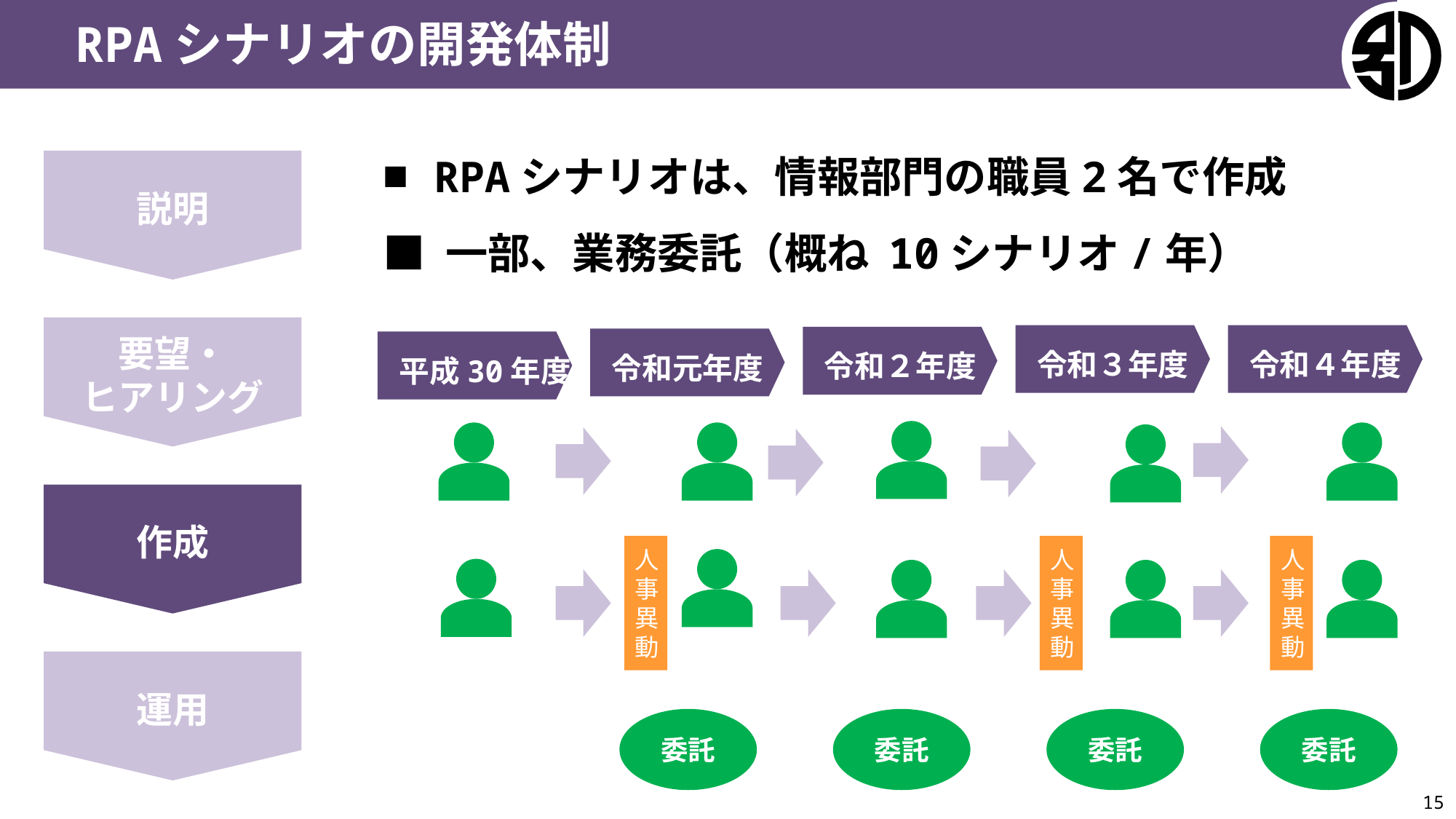

RPAシナリオの開発体制
説明
■ RPAシナリオは、情報部門の職員2名で作成
■ 一部、業務委託（概ね 10シナリオ/年）
要望・
ヒアリング
令和４年度
令和３年度
令和２年度
令和元年度
平成30年度
作成

人事異動
人事異動
人事異動

運用
委託
委託
委託
委託